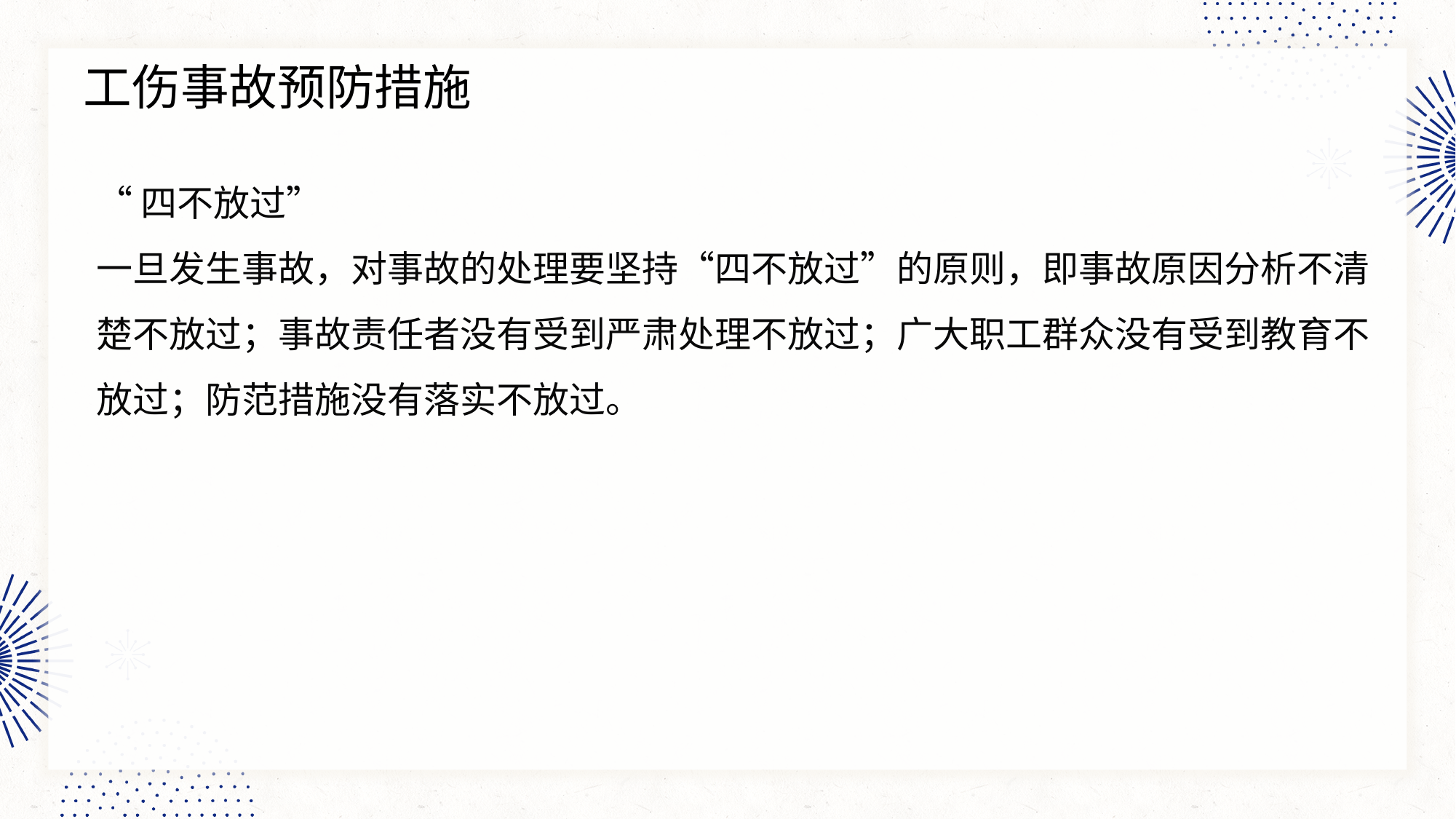

工伤事故预防措施
“四不放过”
一旦发生事故，对事故的处理要坚持“四不放过”的原则，即事故原因分析不清楚不放过；事故责任者没有受到严肃处理不放过；广大职工群众没有受到教育不放过；防范措施没有落实不放过。